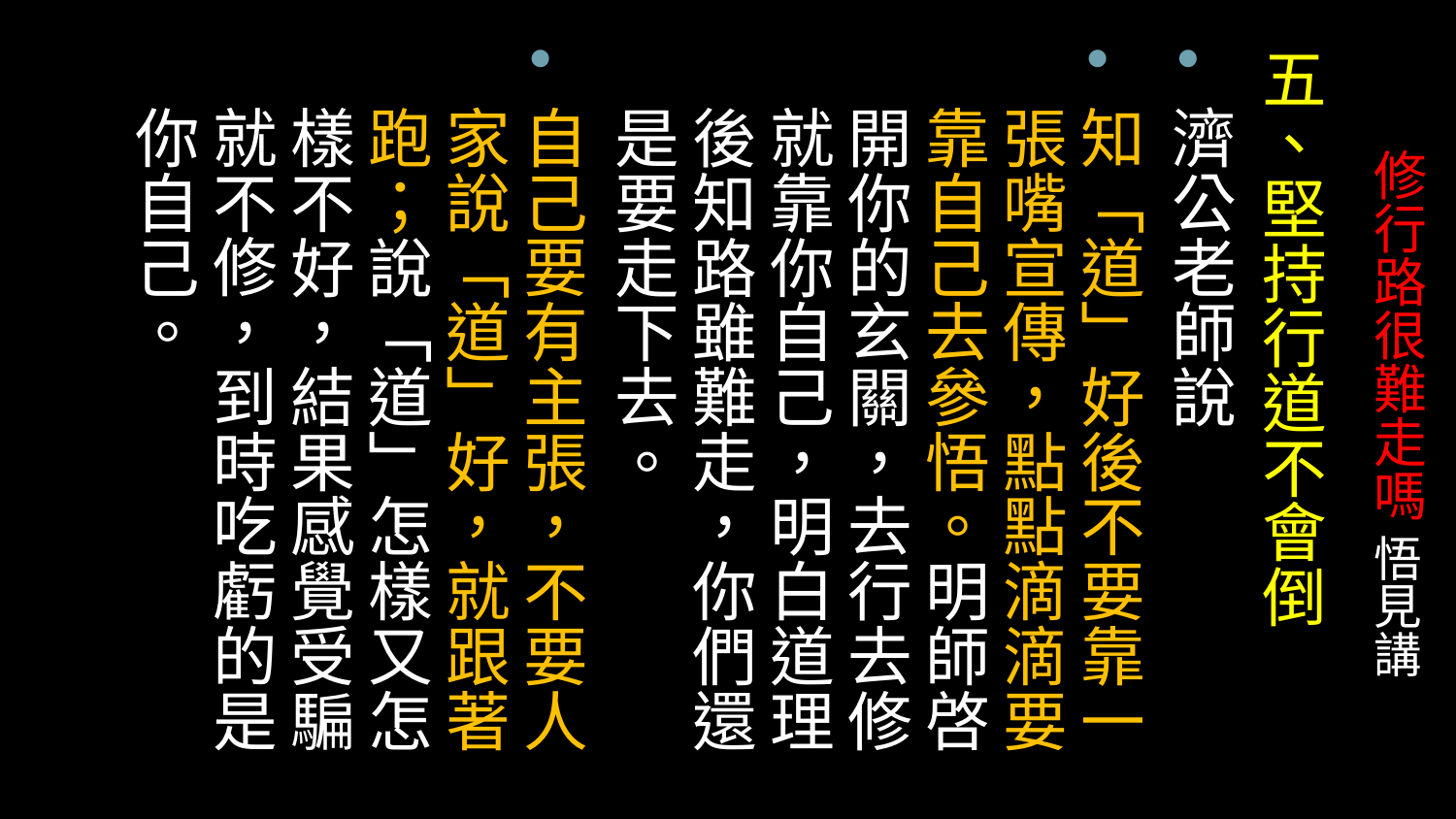

五、堅持行道不會倒
濟公老師說
知「道」好後不要靠一張嘴宣傳，點點滴滴要靠自己去參悟。明師啓開你的玄關，去行去修就靠你自己，明白道理後知路雖難走，你們還是要走下去。
自己要有主張，不要人家說「道」好，就跟著跑；說「道」怎樣又怎樣不好，結果感覺受騙就不修，到時吃虧的是你自己。

# 修行路很難走嗎 悟見講